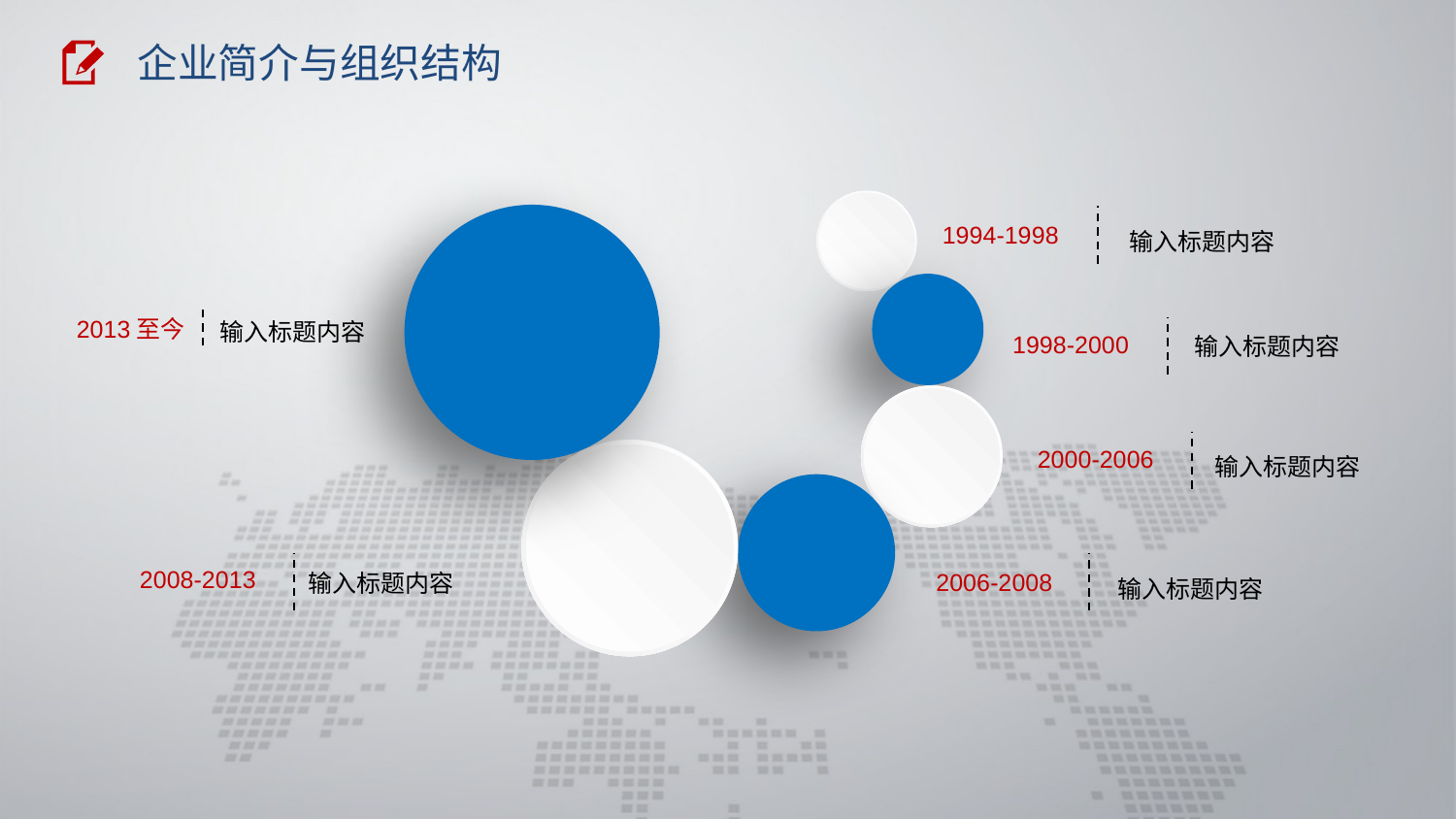

企业简介与组织结构

1994-1998
输入标题内容

2013至今
输入标题内容
1998-2000
输入标题内容

2000-2006

输入标题内容

2008-2013
2006-2008
输入标题内容
输入标题内容
延时符